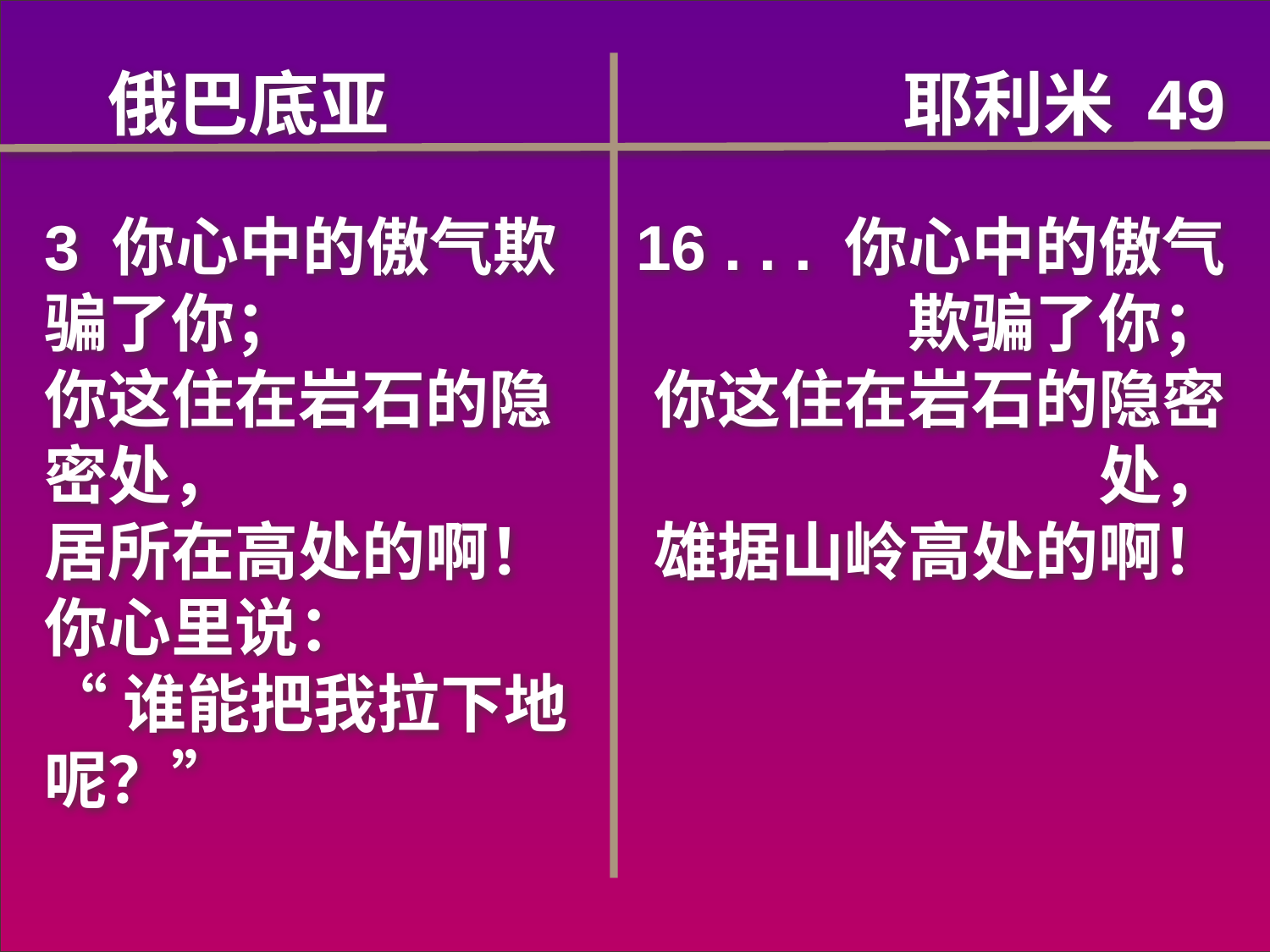

俄巴底亚

耶利米 49

3 你心中的傲气欺骗了你；
你这住在岩石的隐密处，
居所在高处的啊！
你心里说：
“谁能把我拉下地呢？”
16 . . . 你心中的傲气欺骗了你；
你这住在岩石的隐密处，
雄据山岭高处的啊！